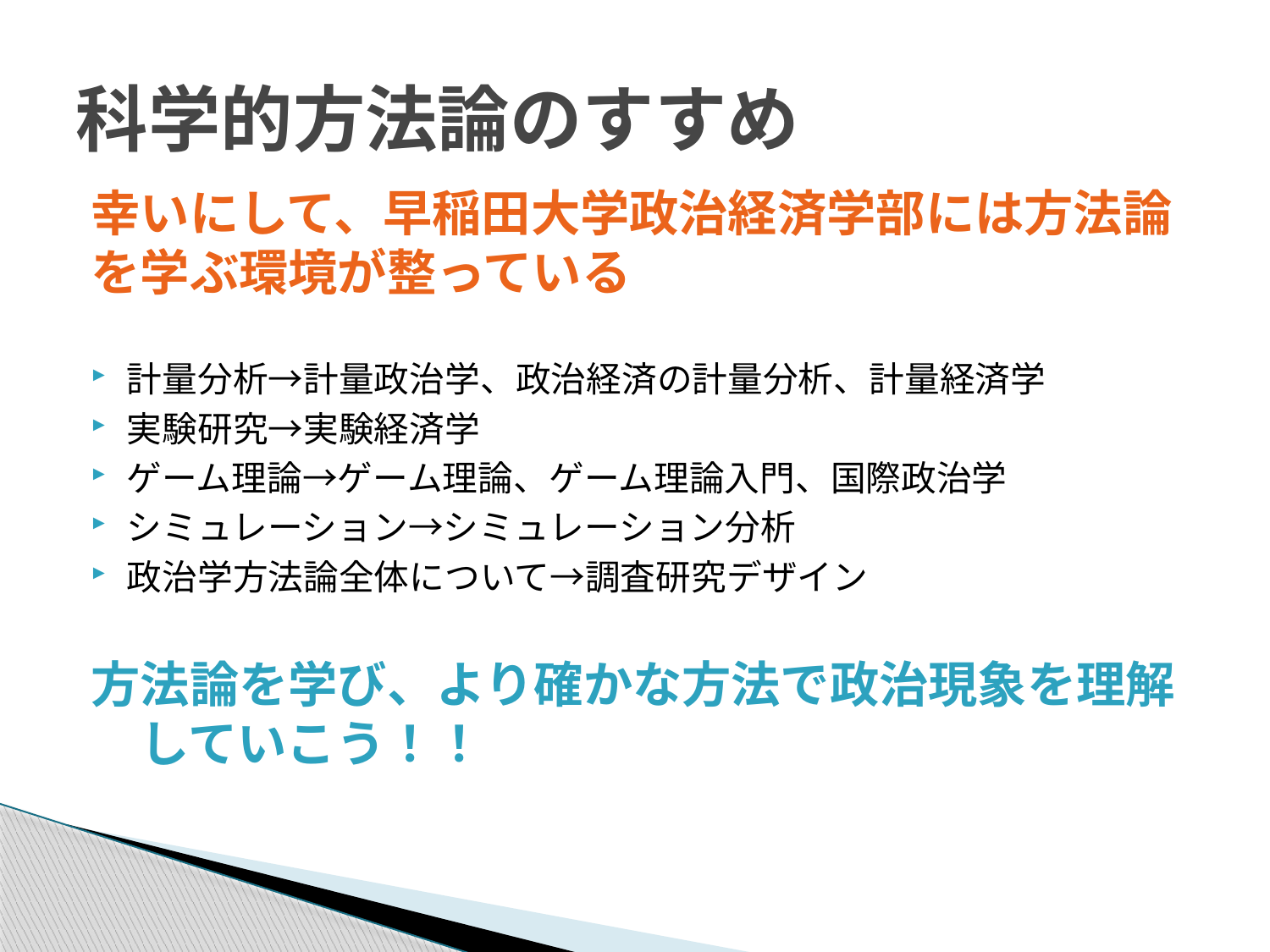

# 科学的方法論のすすめ
幸いにして、早稲田大学政治経済学部には方法論を学ぶ環境が整っている

計量分析→計量政治学、政治経済の計量分析、計量経済学
実験研究→実験経済学
ゲーム理論→ゲーム理論、ゲーム理論入門、国際政治学
シミュレーション→シミュレーション分析
政治学方法論全体について→調査研究デザイン

方法論を学び、より確かな方法で政治現象を理解　していこう！！